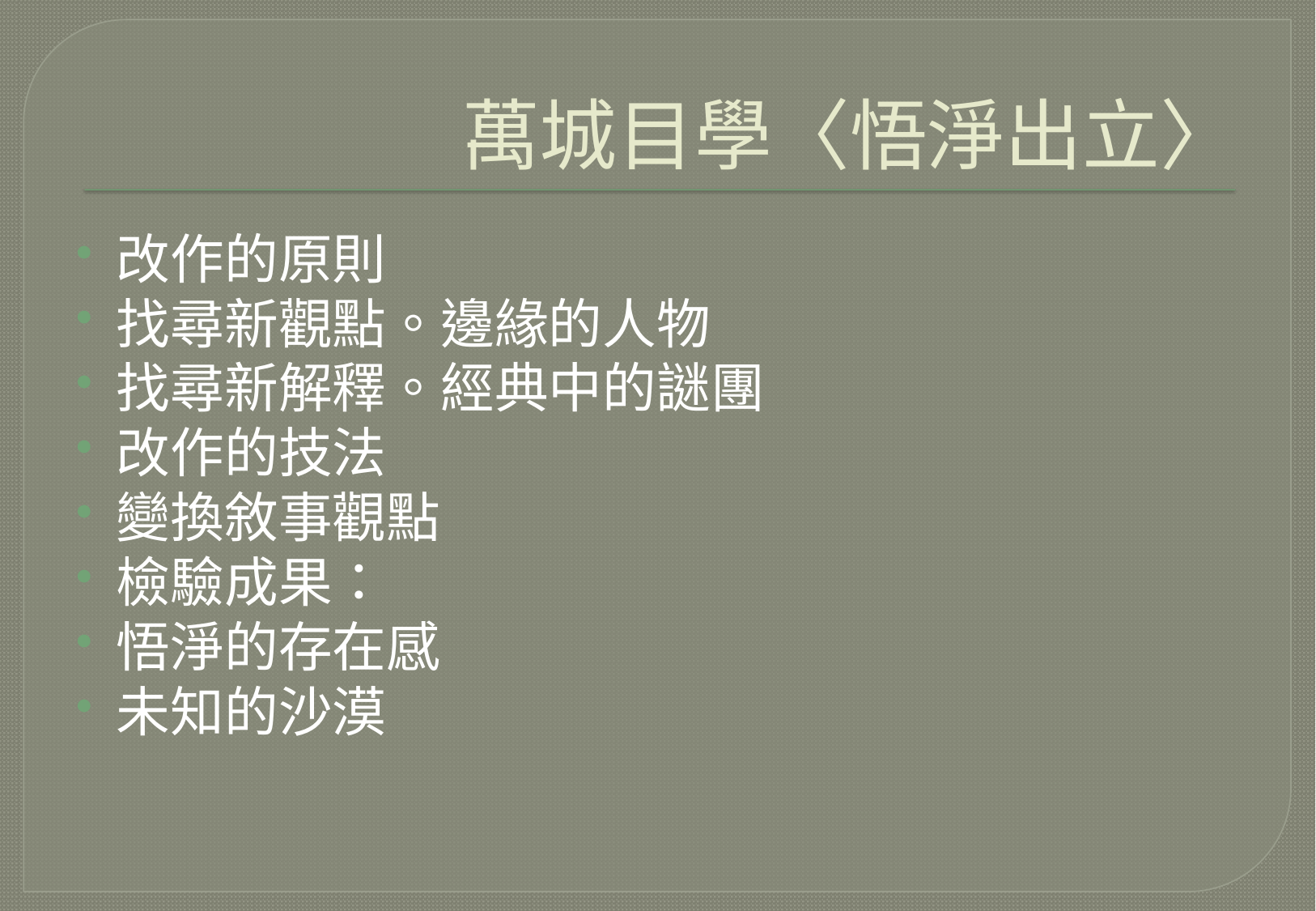

# 萬城目學〈悟淨出立〉
改作的原則
找尋新觀點。邊緣的人物
找尋新解釋。經典中的謎團
改作的技法
變換敘事觀點
檢驗成果：
悟淨的存在感
未知的沙漠